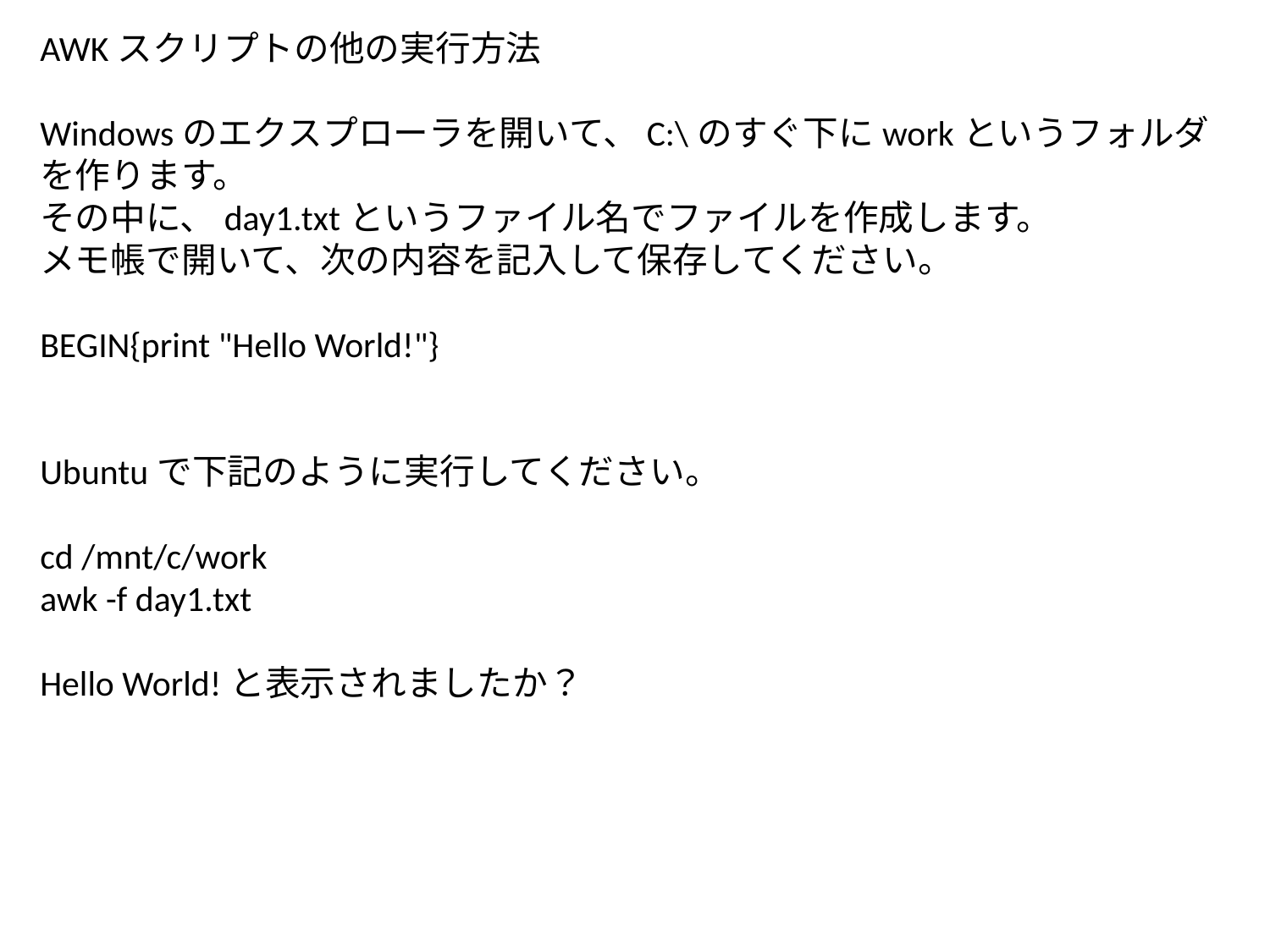

AWKスクリプトの他の実行方法

Windowsのエクスプローラを開いて、C:\のすぐ下にworkというフォルダを作ります。
その中に、day1.txtというファイル名でファイルを作成します。
メモ帳で開いて、次の内容を記入して保存してください。

BEGIN{print "Hello World!"}

Ubuntuで下記のように実行してください。

cd /mnt/c/work
awk -f day1.txt

Hello World!と表示されましたか？